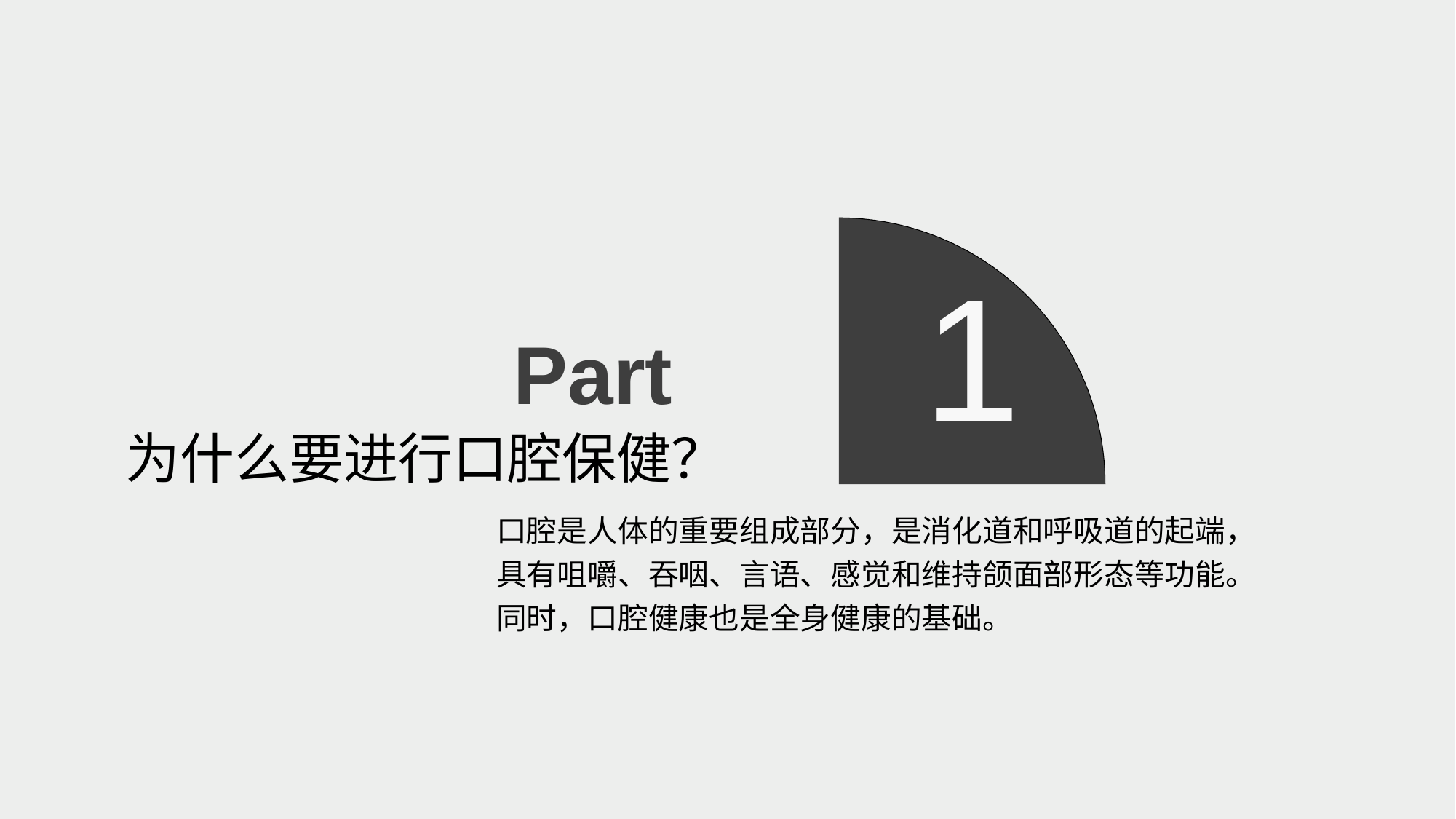

1

Part

为什么要进行口腔保健？

口腔是人体的重要组成部分，是消化道和呼吸道的起端，具有咀嚼、吞咽、言语、感觉和维持颌面部形态等功能。同时，口腔健康也是全身健康的基础。